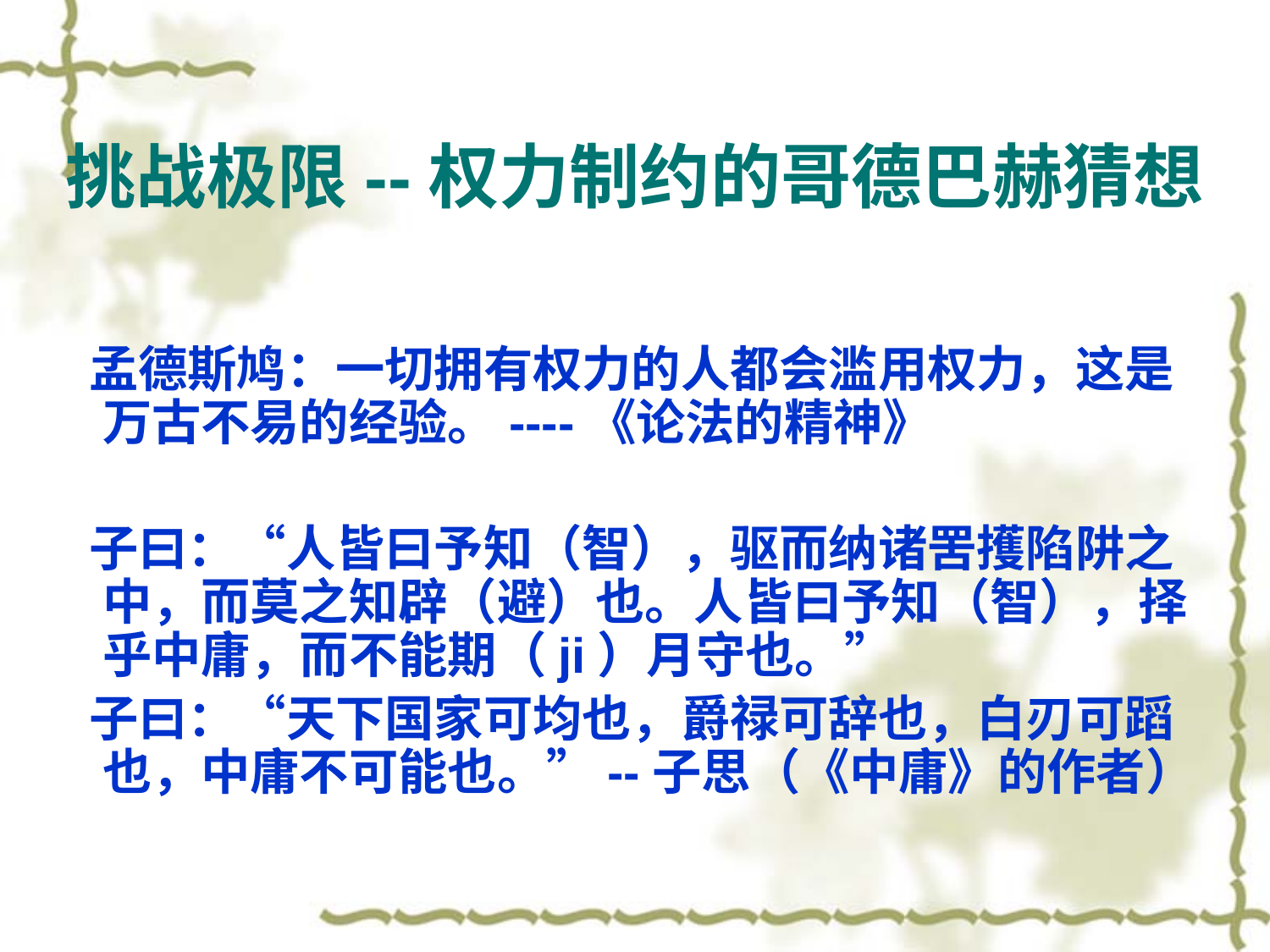

# 挑战极限--权力制约的哥德巴赫猜想

  孟德斯鸠：一切拥有权力的人都会滥用权力，这是万古不易的经验。----《论法的精神》

  子曰：“人皆曰予知（智），驱而纳诸罟擭陷阱之中，而莫之知辟（避）也。人皆曰予知（智），择乎中庸，而不能期（ji）月守也。”
  子曰：“天下国家可均也，爵禄可辞也，白刃可蹈也，中庸不可能也。”--子思（《中庸》的作者）